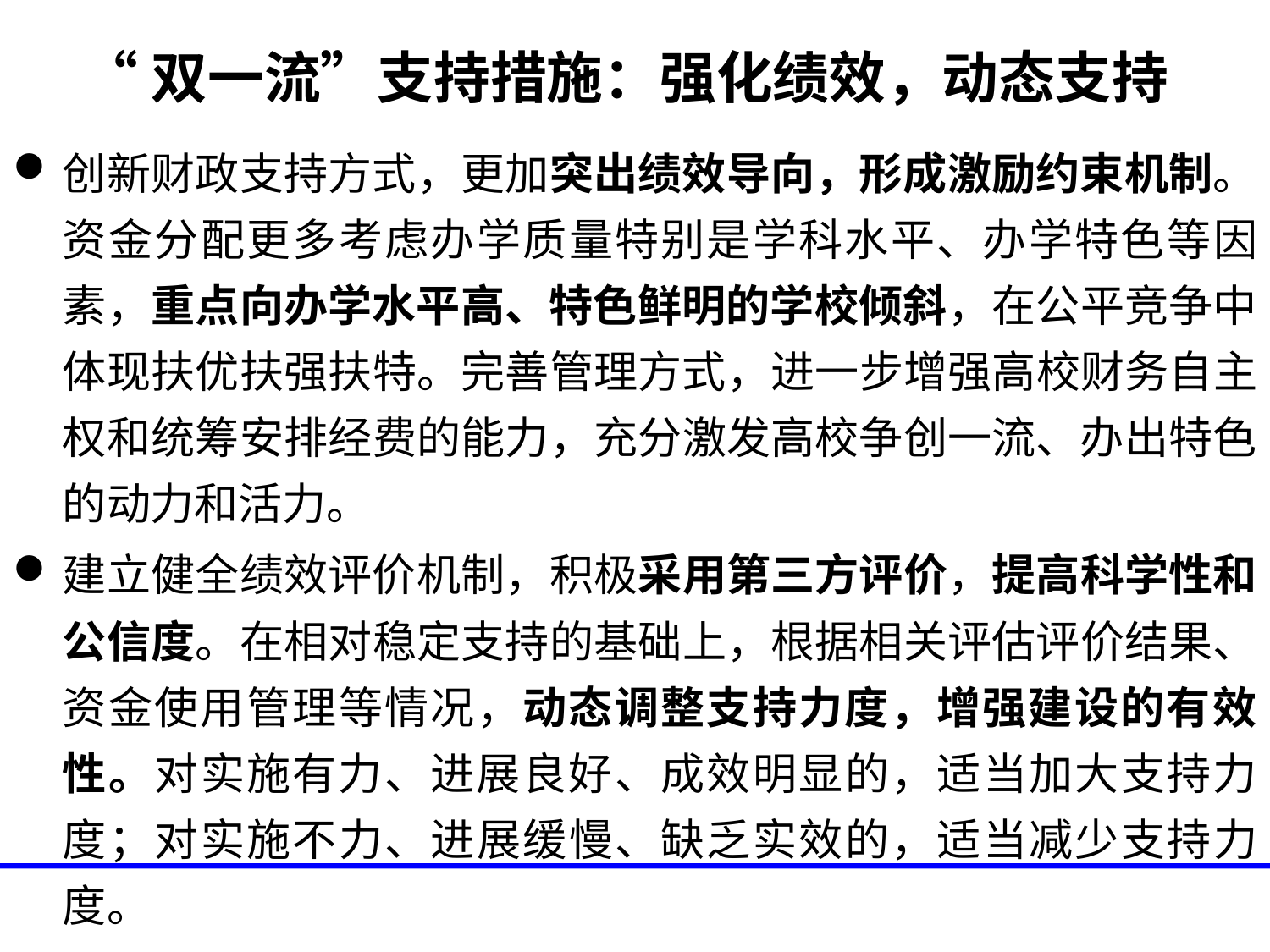

# “双一流”支持措施：强化绩效，动态支持
创新财政支持方式，更加突出绩效导向，形成激励约束机制。资金分配更多考虑办学质量特别是学科水平、办学特色等因素，重点向办学水平高、特色鲜明的学校倾斜，在公平竞争中体现扶优扶强扶特。完善管理方式，进一步增强高校财务自主权和统筹安排经费的能力，充分激发高校争创一流、办出特色的动力和活力。
建立健全绩效评价机制，积极采用第三方评价，提高科学性和公信度。在相对稳定支持的基础上，根据相关评估评价结果、资金使用管理等情况，动态调整支持力度，增强建设的有效性。对实施有力、进展良好、成效明显的，适当加大支持力度；对实施不力、进展缓慢、缺乏实效的，适当减少支持力度。